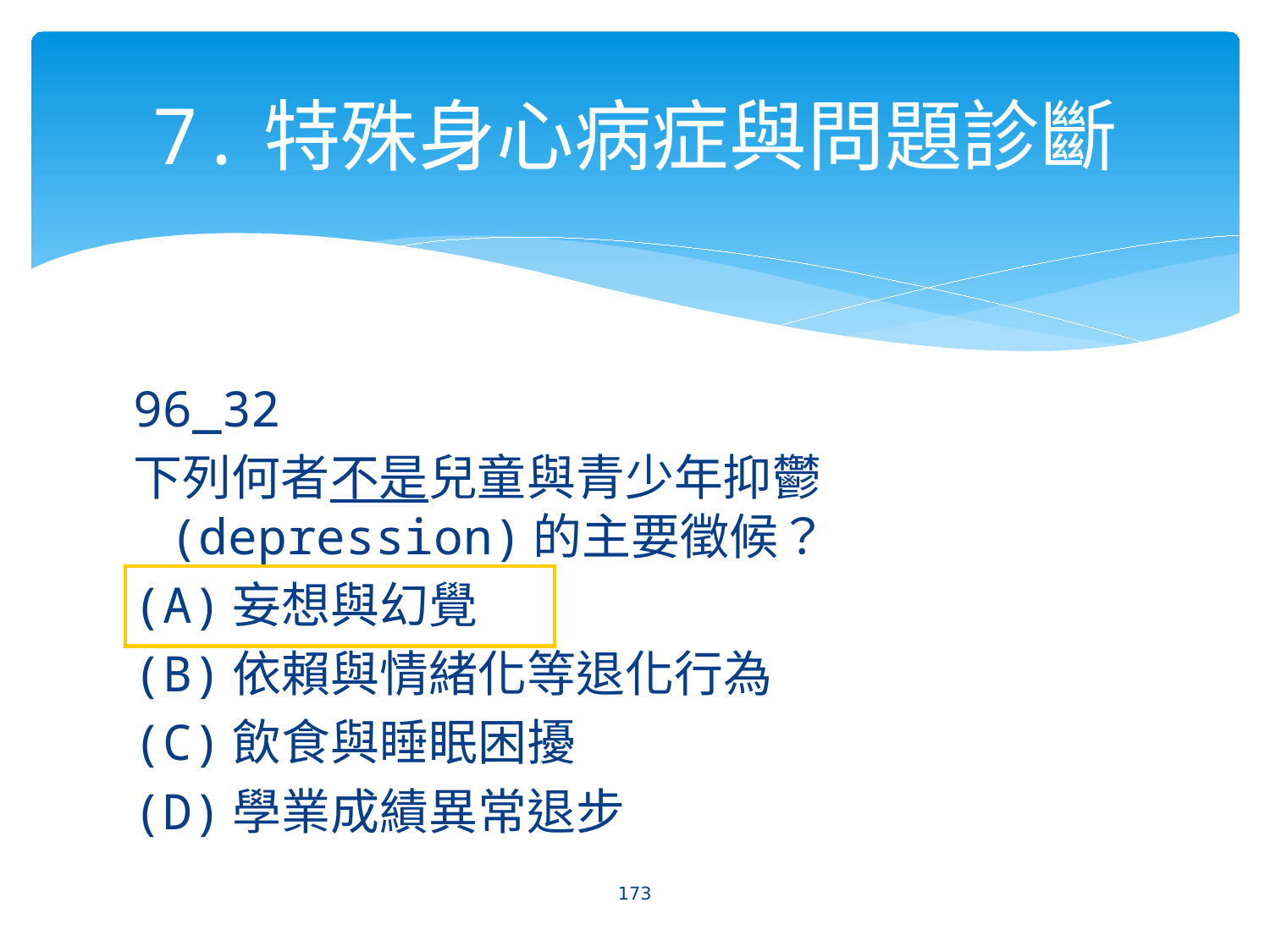

# 7.特殊身心病症與問題診斷
96_32
下列何者不是兒童與青少年抑鬱(depression)的主要徵候？
(A)妄想與幻覺
(B)依賴與情緒化等退化行為
(C)飲食與睡眠困擾
(D)學業成績異常退步

173